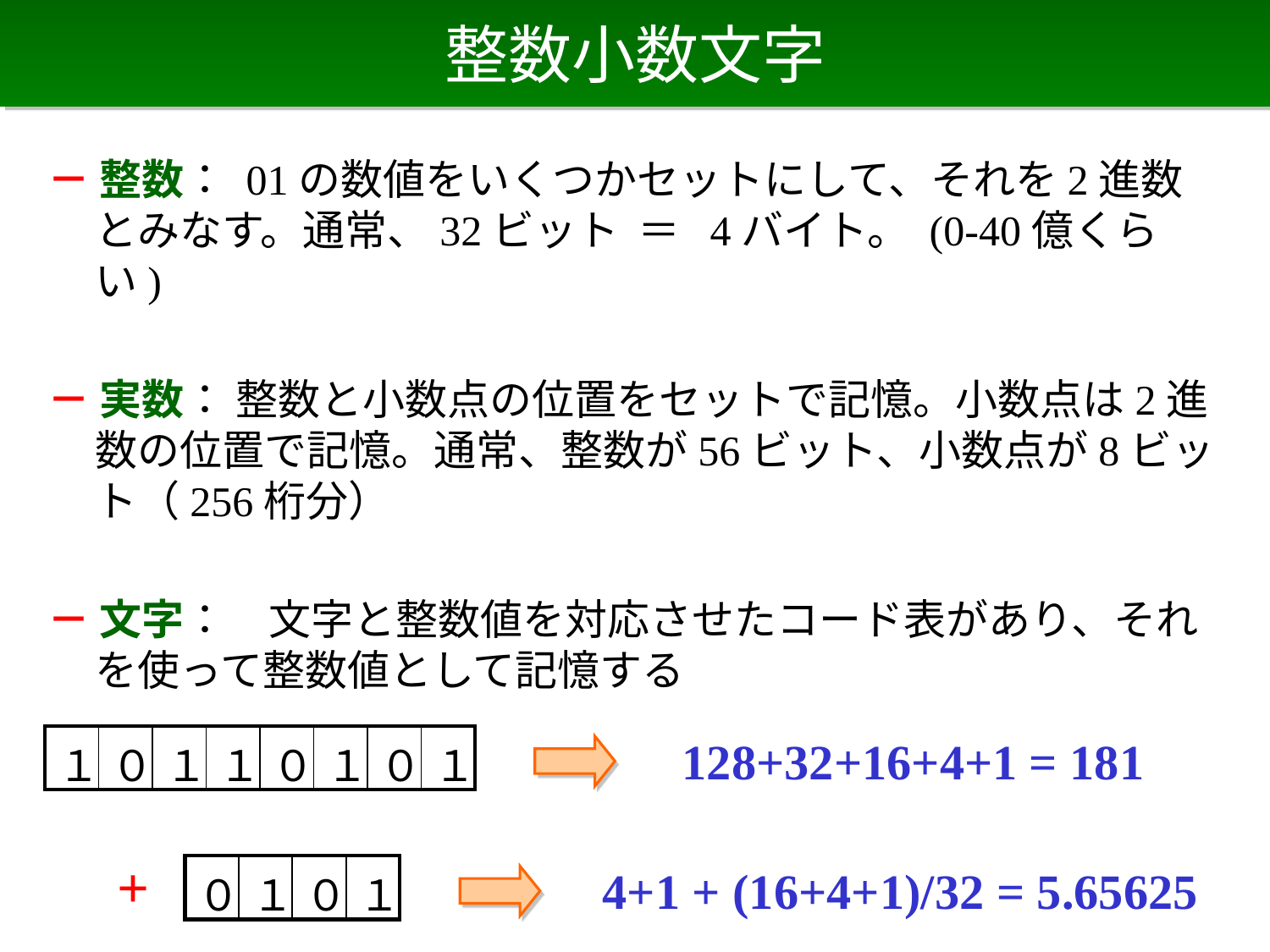

# 整数小数文字
－ 整数： 01の数値をいくつかセットにして、それを2進数とみなす。通常、32ビット  ＝  4バイト。 (0-40億くらい)

－ 実数： 整数と小数点の位置をセットで記憶。小数点は2進数の位置で記憶。通常、整数が56ビット、小数点が8ビット（256桁分）

－ 文字：　文字と整数値を対応させたコード表があり、それを使って整数値として記憶する

128+32+16+4+1 = 181
| １ | ０ | １ | １ | ０ | １ | ０ | １ |
| --- | --- | --- | --- | --- | --- | --- | --- |

+
4+1 + (16+4+1)/32 = 5.65625
| ０ | １ | ０ | １ |
| --- | --- | --- | --- |